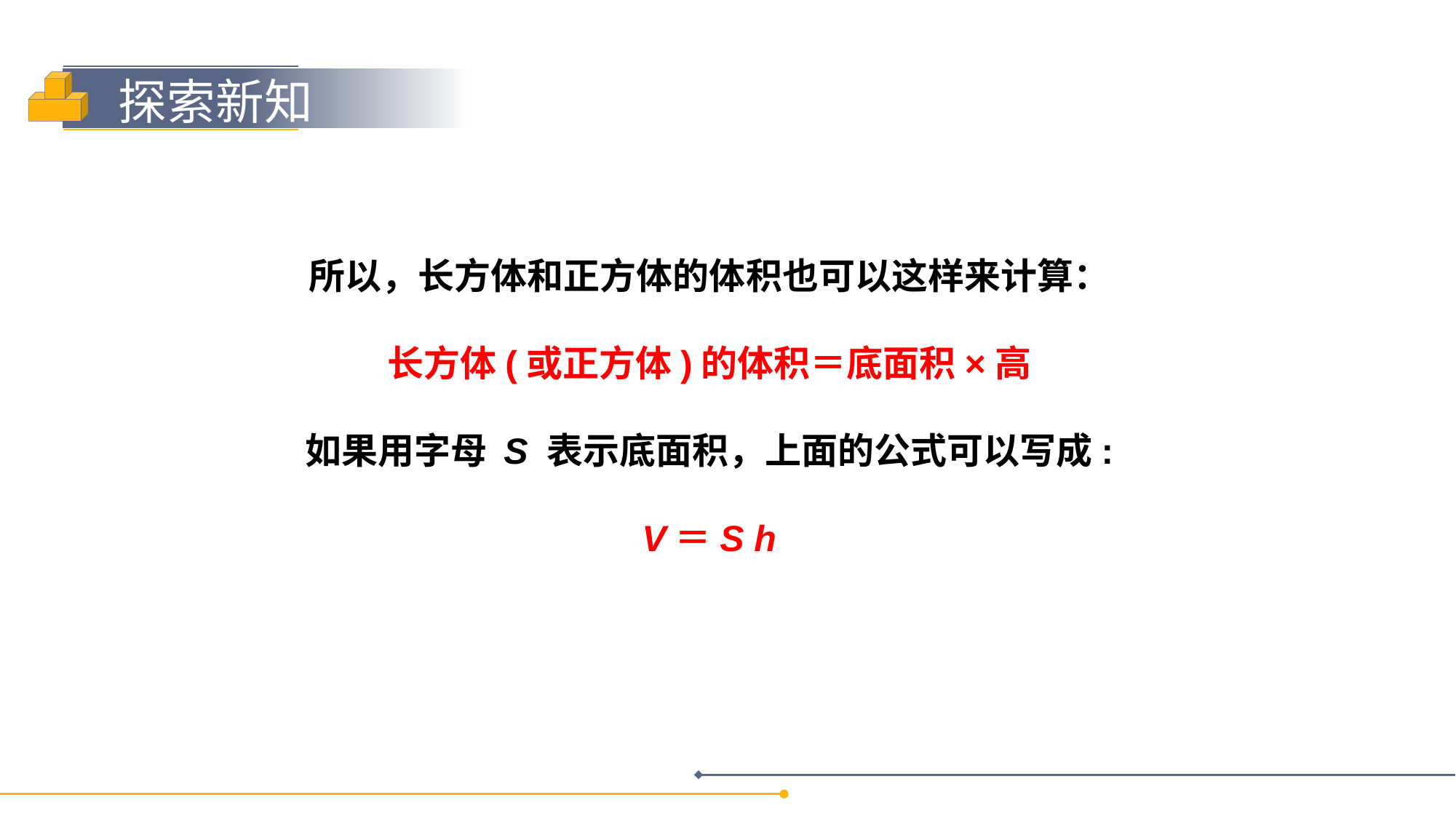

所以，长方体和正方体的体积也可以这样来计算：
长方体(或正方体)的体积＝底面积×高
如果用字母 S 表示底面积，上面的公式可以写成:
V＝S h